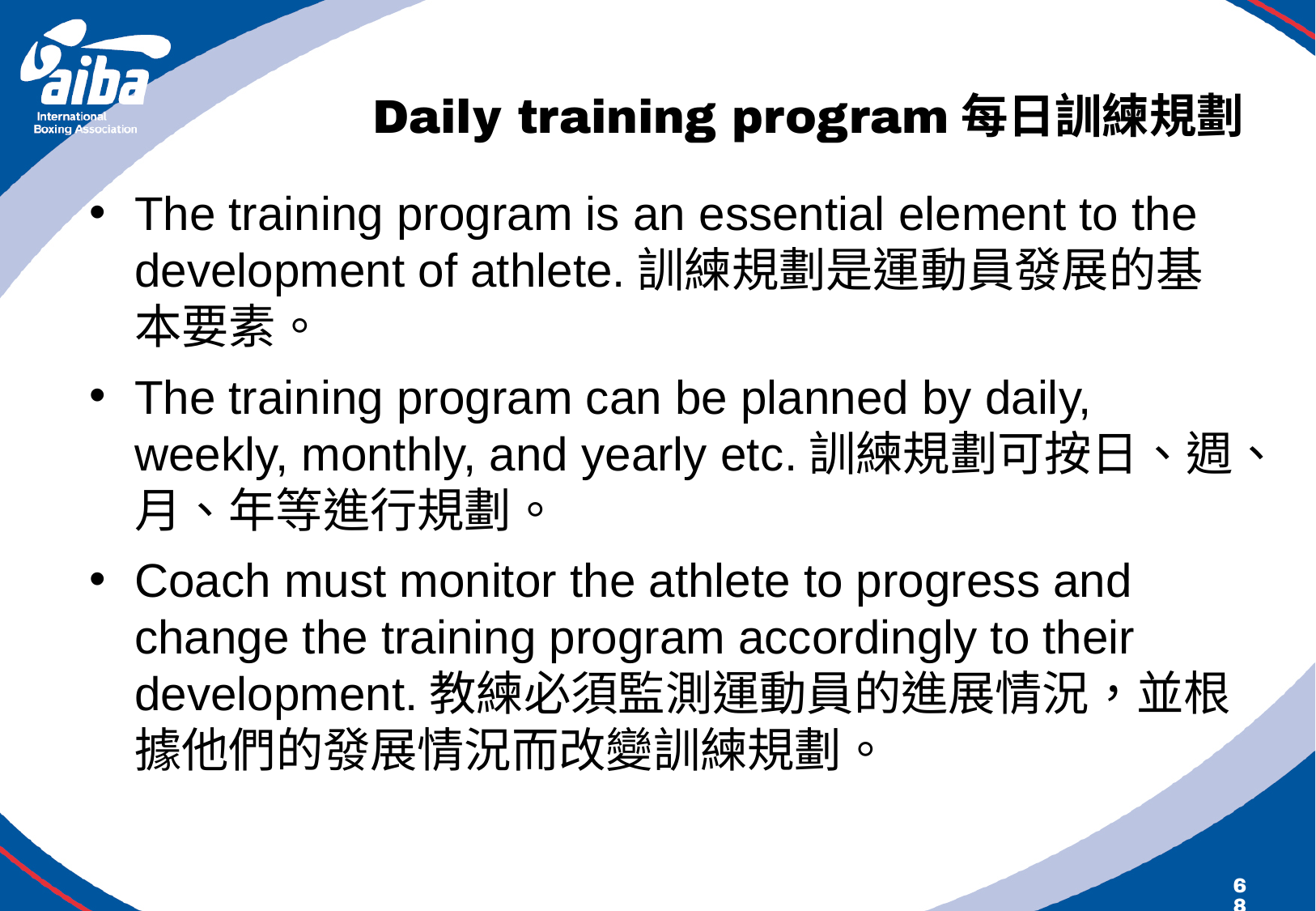

# Daily training program每日訓練規劃
The training program is an essential element to the development of athlete.訓練規劃是運動員發展的基本要素。
The training program can be planned by daily, weekly, monthly, and yearly etc.訓練規劃可按日、週、月、年等進行規劃。
Coach must monitor the athlete to progress and change the training program accordingly to their development.教練必須監測運動員的進展情況，並根據他們的發展情況而改變訓練規劃。
68